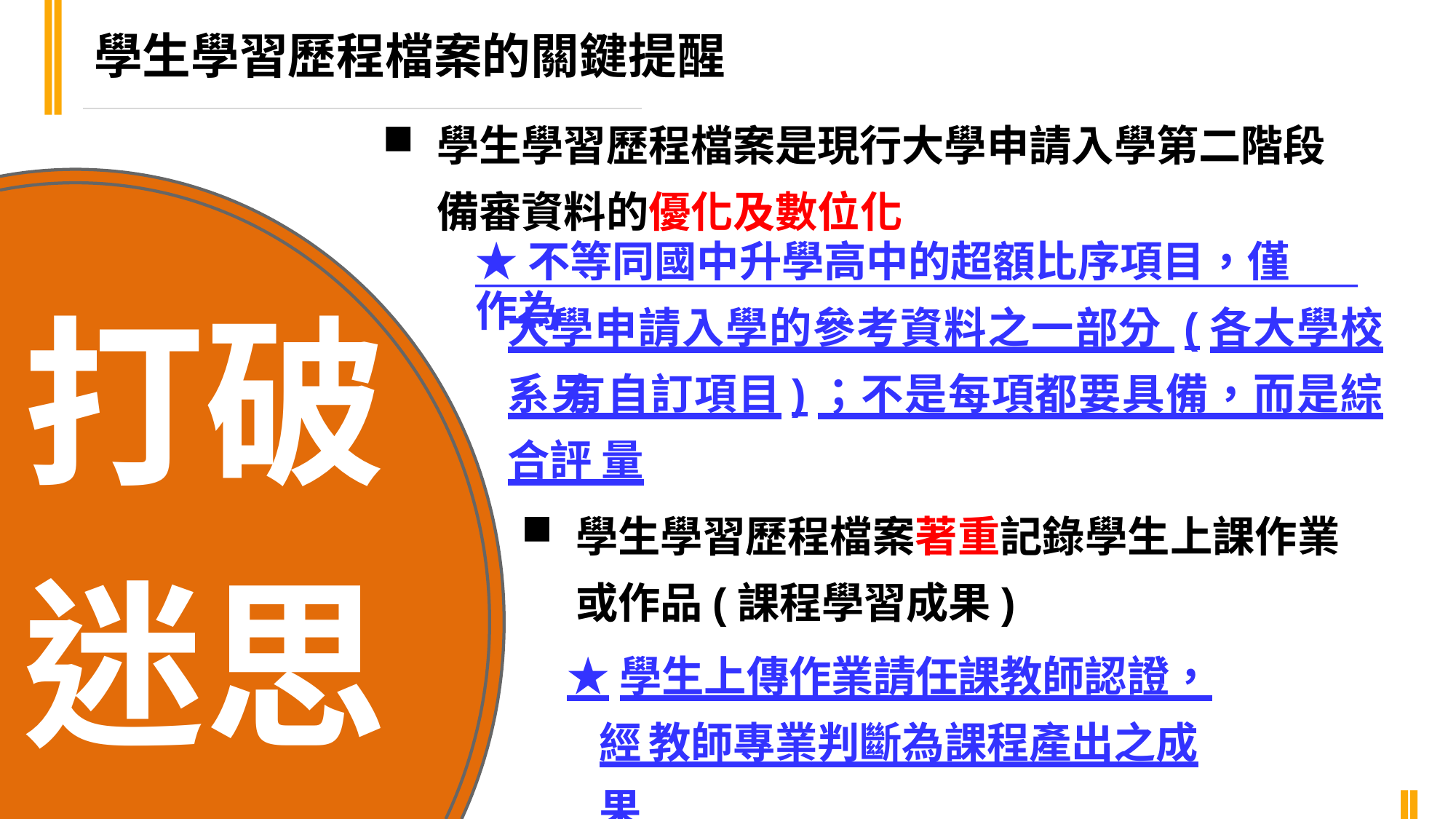

31
# 學生學習歷程檔案的關鍵提醒
學生學習歷程檔案是現行大學申請入學第二階段 備審資料的優化及數位化
★不等同國中升學高中的超額比序項目，僅作為

打破 迷思
大學申請入學的參考資料之一部分 (各大學校系另 有自訂項目)；不是每項都要具備，而是綜合評 量
學生學習歷程檔案著重記錄學生上課作業 或作品(課程學習成果)
★學生上傳作業請任課教師認證，經 教師專業判斷為課程產出之成果